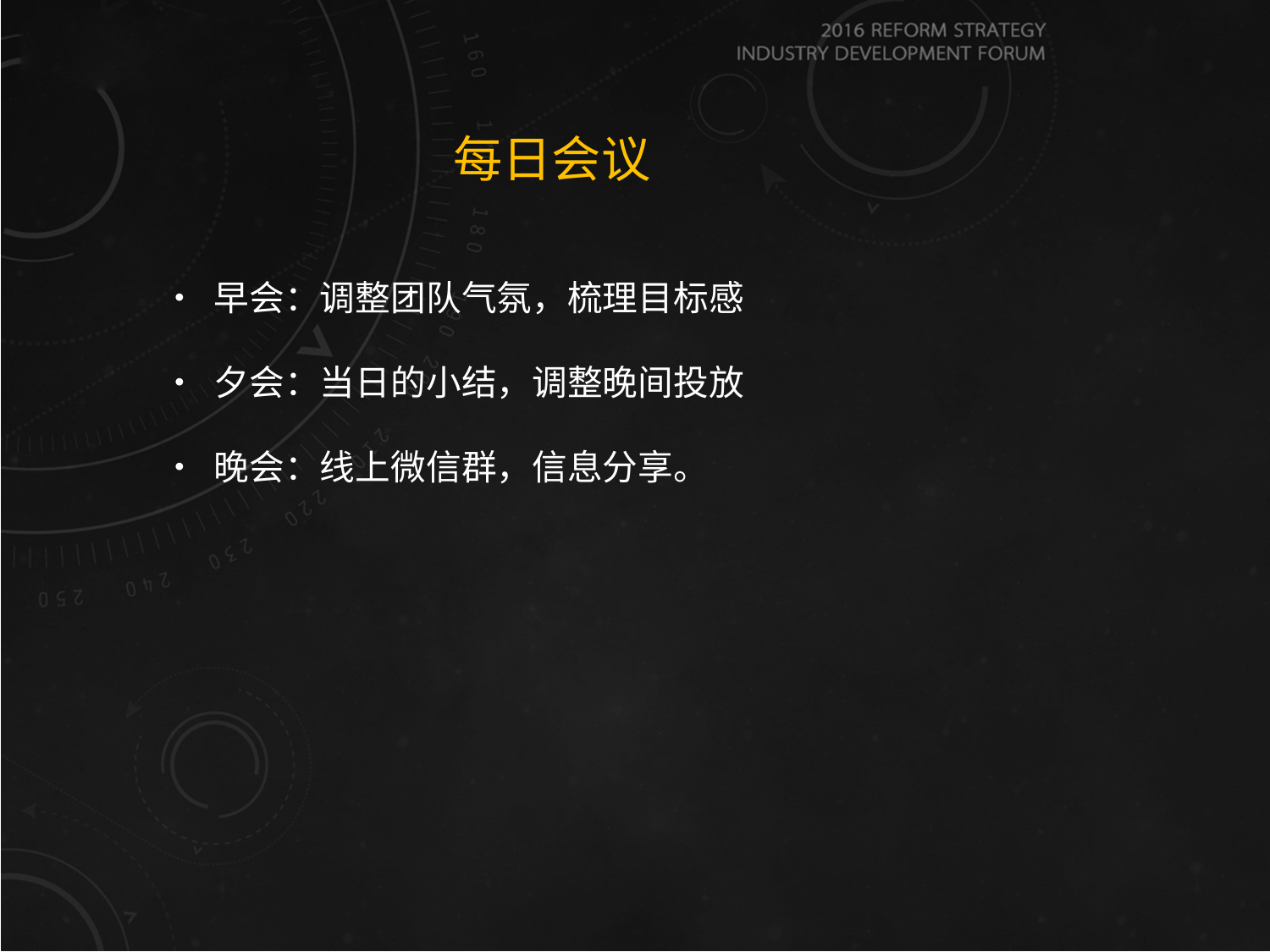

# 每日会议
• 早会：调整团队气氛，梳理目标感
• 夕会：当日的小结，调整晚间投放
• 晚会：线上微信群，信息分享。